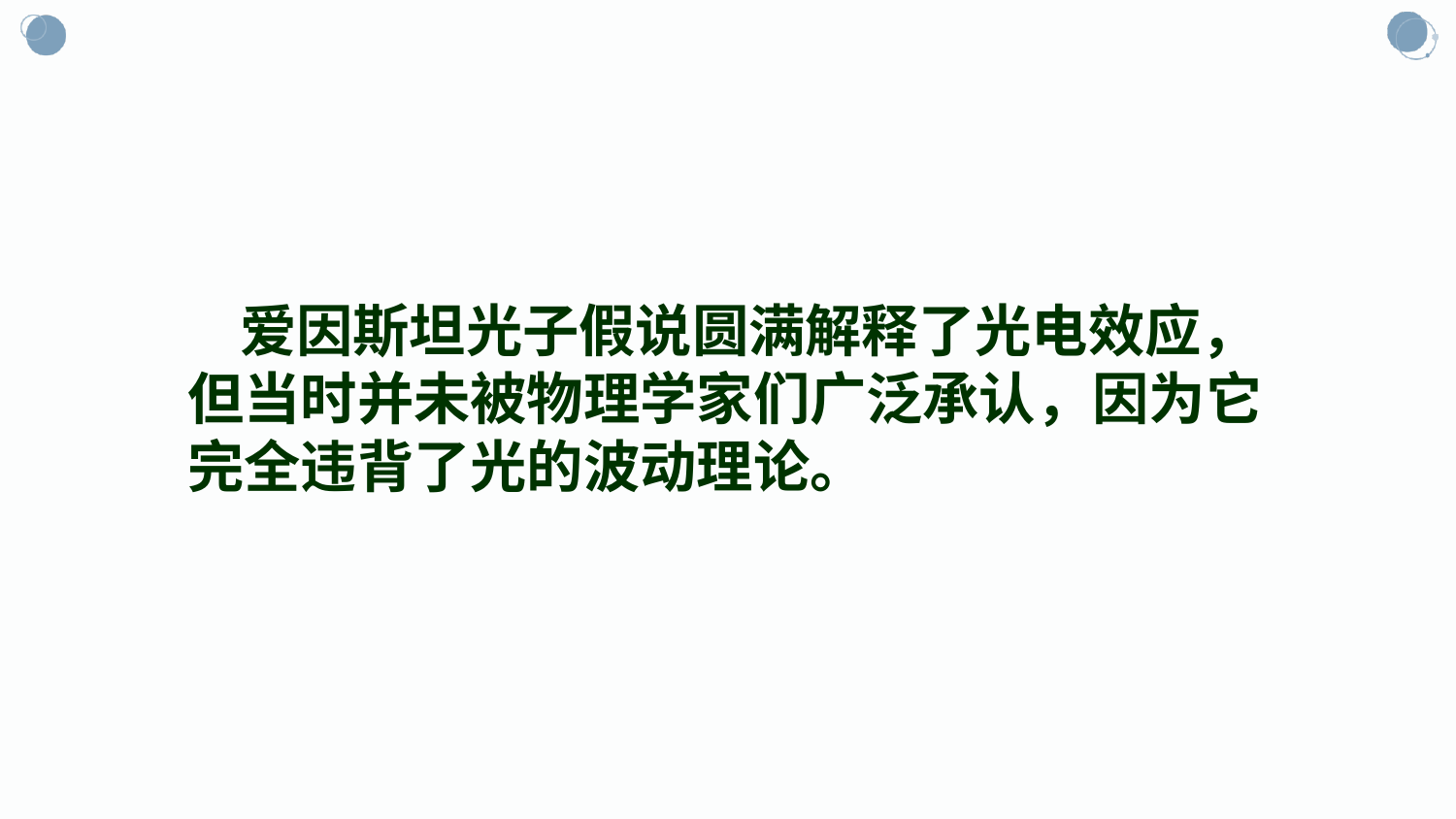

爱因斯坦光子假说圆满解释了光电效应，但当时并未被物理学家们广泛承认，因为它完全违背了光的波动理论。